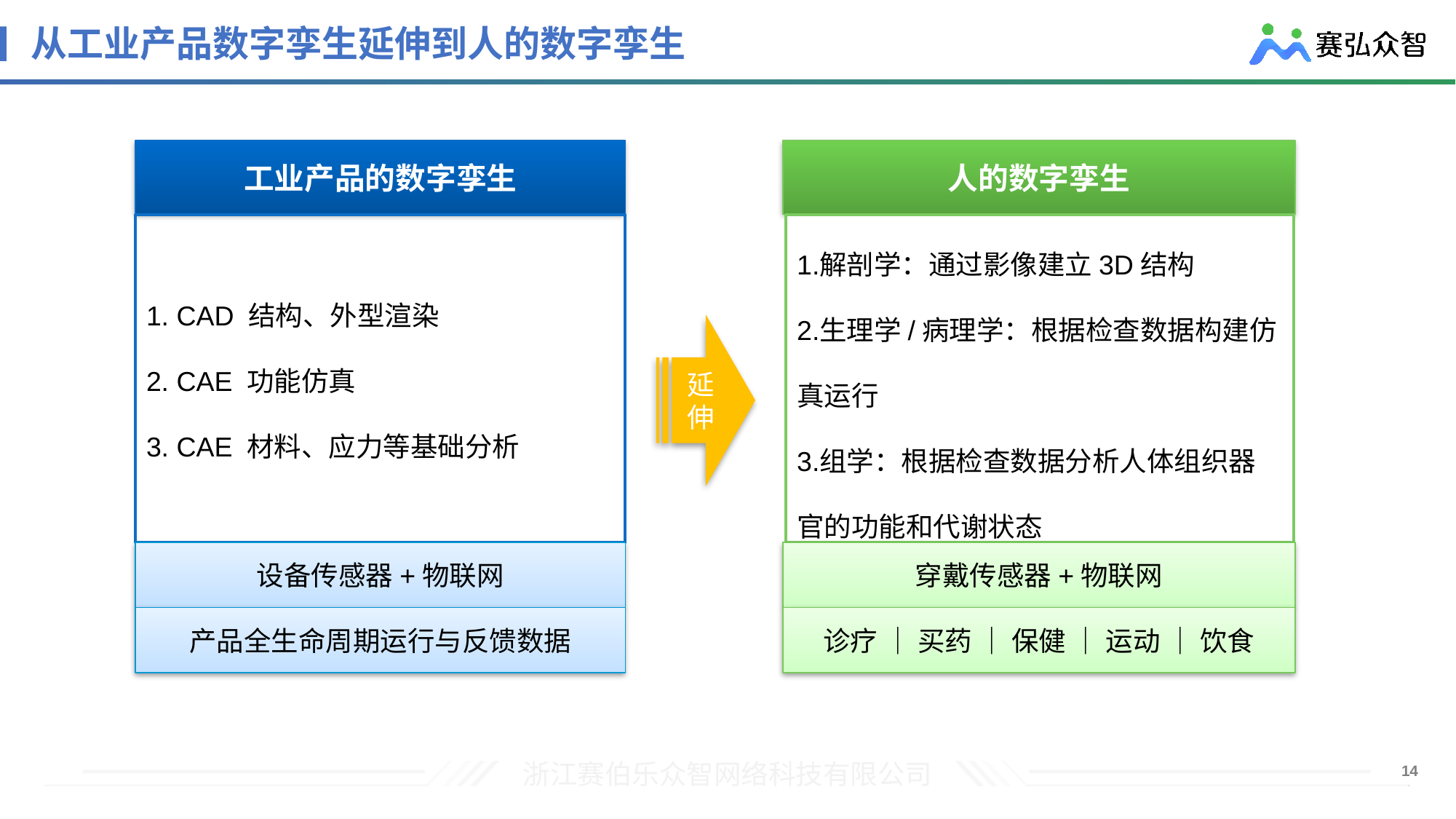

# 从工业产品数字孪生延伸到人的数字孪生
工业产品的数字孪生
人的数字孪生
1. CAD 结构、外型渲染
2. CAE 功能仿真
3. CAE 材料、应力等基础分析

解剖学：通过影像建立3D结构
生理学/病理学：根据检查数据构建仿真运行
组学：根据检查数据分析人体组织器官的功能和代谢状态
延伸
穿戴传感器+物联网
设备传感器+物联网
产品全生命周期运行与反馈数据
诊疗 ｜ 买药 ｜ 保健 ｜ 运动 ｜ 饮食